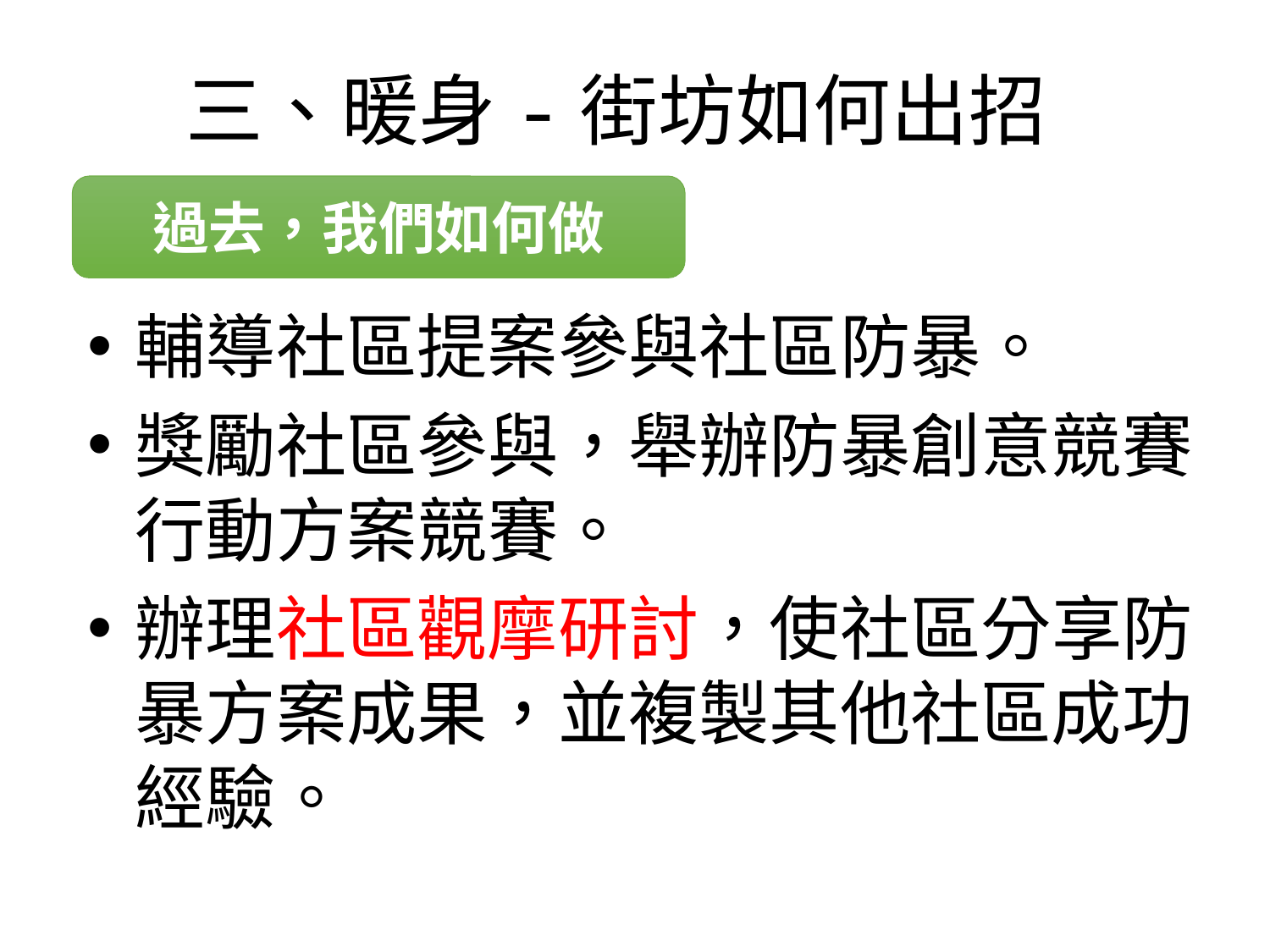

# 三、暖身-街坊如何出招
過去，我們如何做
輔導社區提案參與社區防暴。
獎勵社區參與，舉辦防暴創意競賽行動方案競賽。
辦理社區觀摩研討，使社區分享防暴方案成果，並複製其他社區成功經驗。